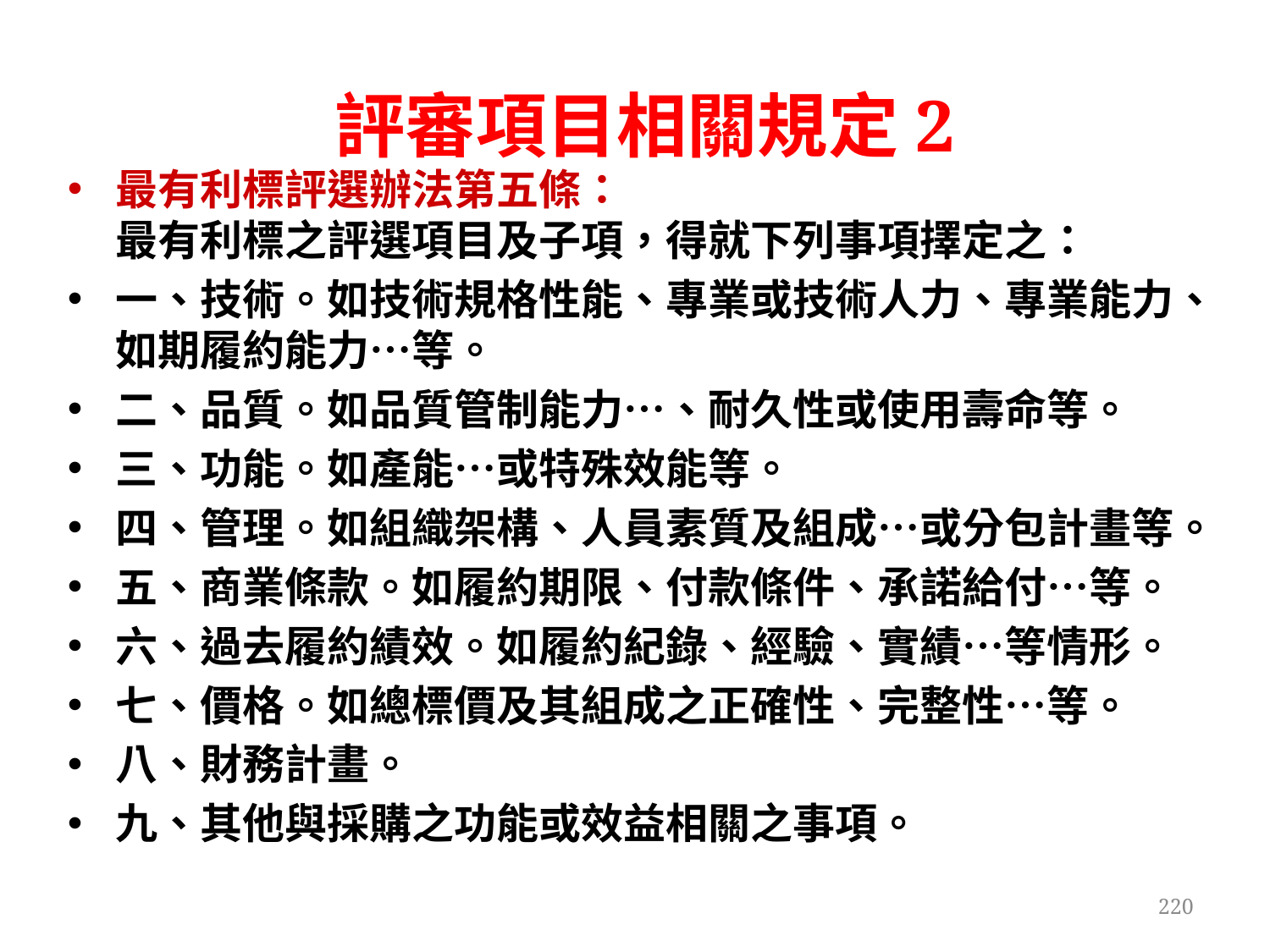

# 評審項目相關規定2
最有利標評選辦法第五條：
最有利標之評選項目及子項，得就下列事項擇定之：
一、技術。如技術規格性能、專業或技術人力、專業能力、如期履約能力…等。
二、品質。如品質管制能力…、耐久性或使用壽命等。
三、功能。如產能…或特殊效能等。
四、管理。如組織架構、人員素質及組成…或分包計畫等。
五、商業條款。如履約期限、付款條件、承諾給付…等。
六、過去履約績效。如履約紀錄、經驗、實績…等情形。
七、價格。如總標價及其組成之正確性、完整性…等。
八、財務計畫。
九、其他與採購之功能或效益相關之事項。

220